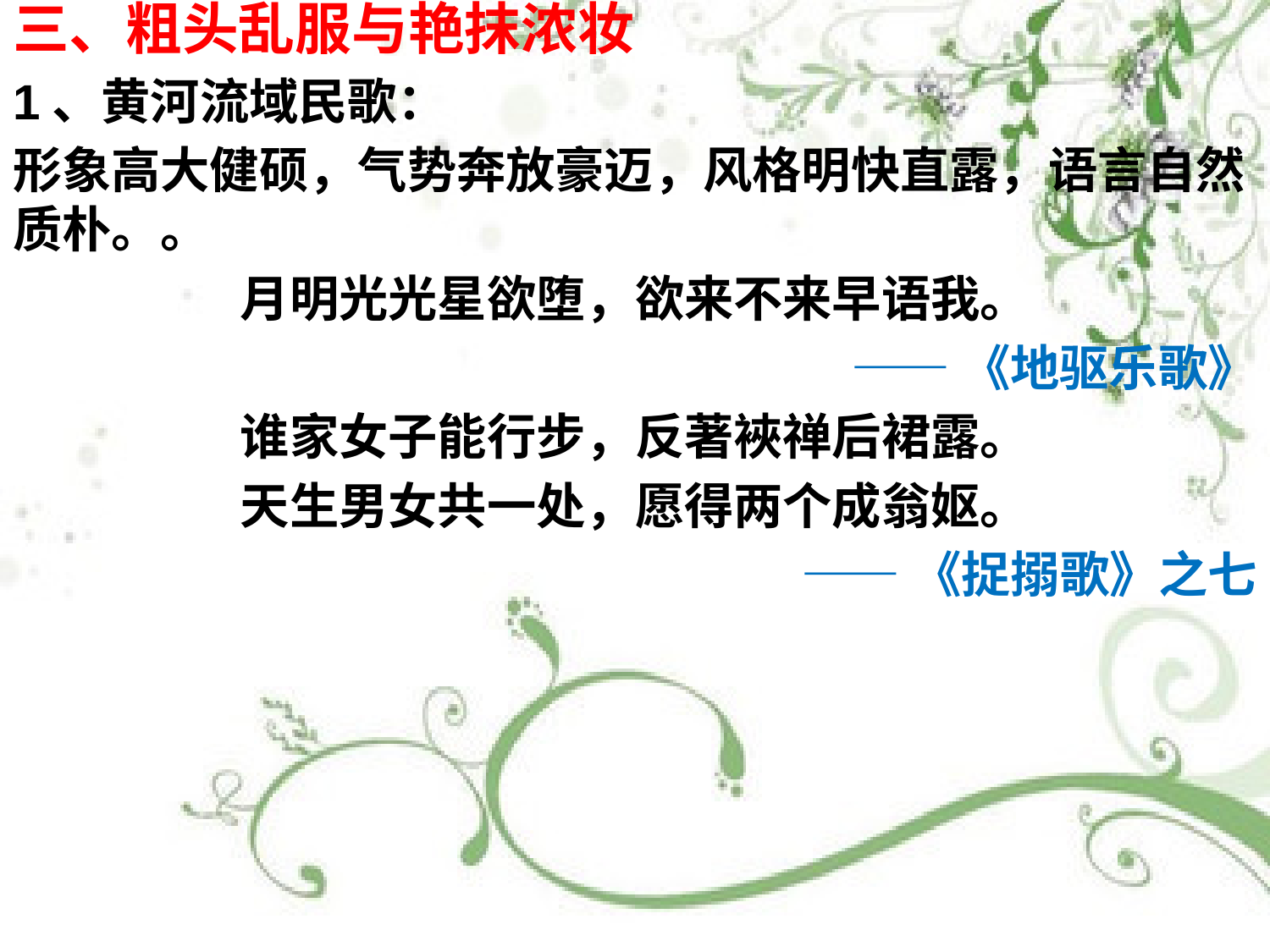

三、粗头乱服与艳抹浓妆
1、黄河流域民歌：
形象高大健硕，气势奔放豪迈，风格明快直露，语言自然质朴。。
月明光光星欲堕，欲来不来早语我。
——《地驱乐歌》
谁家女子能行步，反著裌禅后裙露。
天生男女共一处，愿得两个成翁妪。
——《捉搦歌》之七